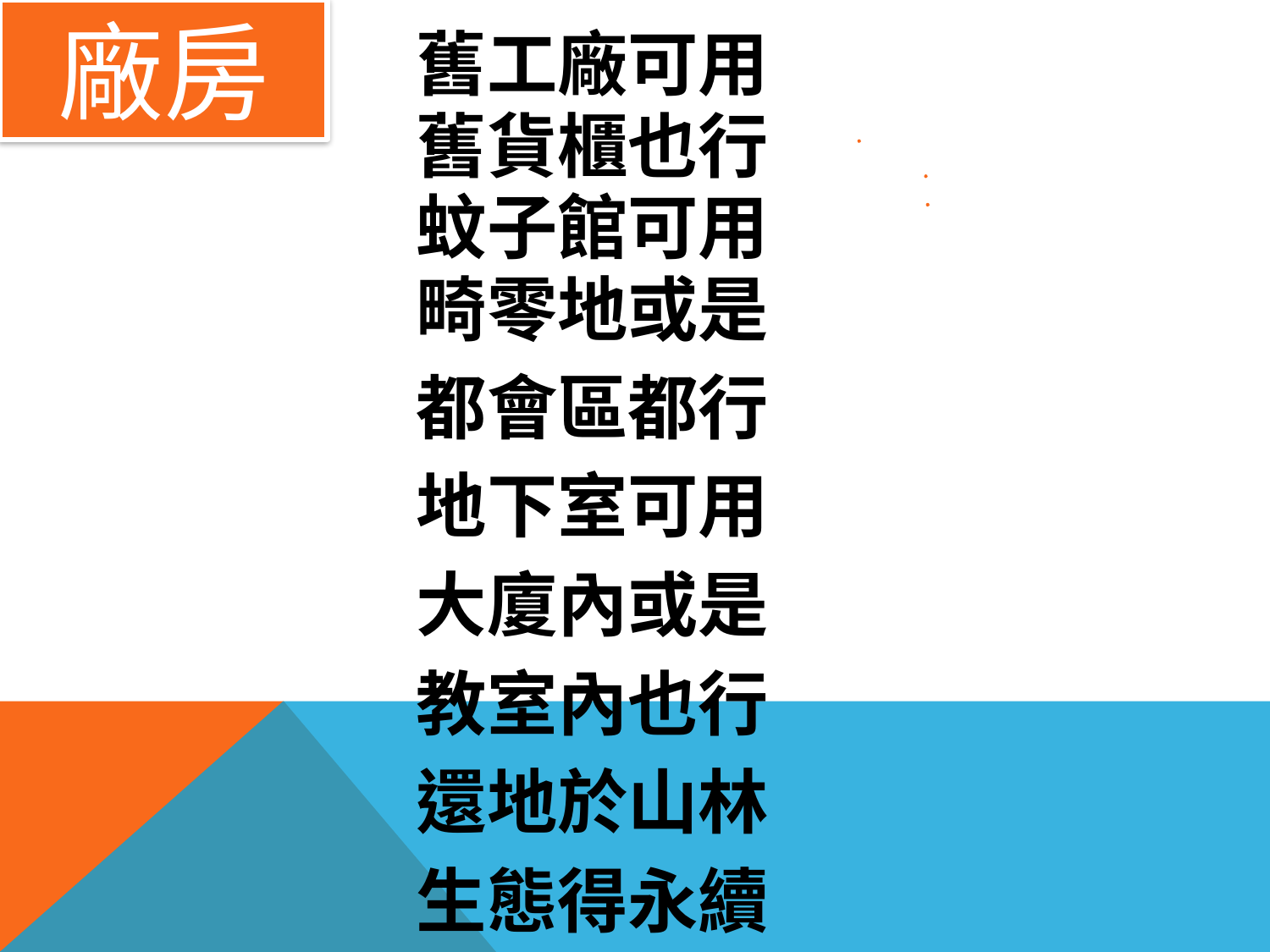

廠房
工作
廠房
舊工廠可用
舊貨櫃也行
蚊子館可用
畸零地或是
都會區都行
地下室可用
大廈內或是
教室內也行
還地於山林
生態得永續